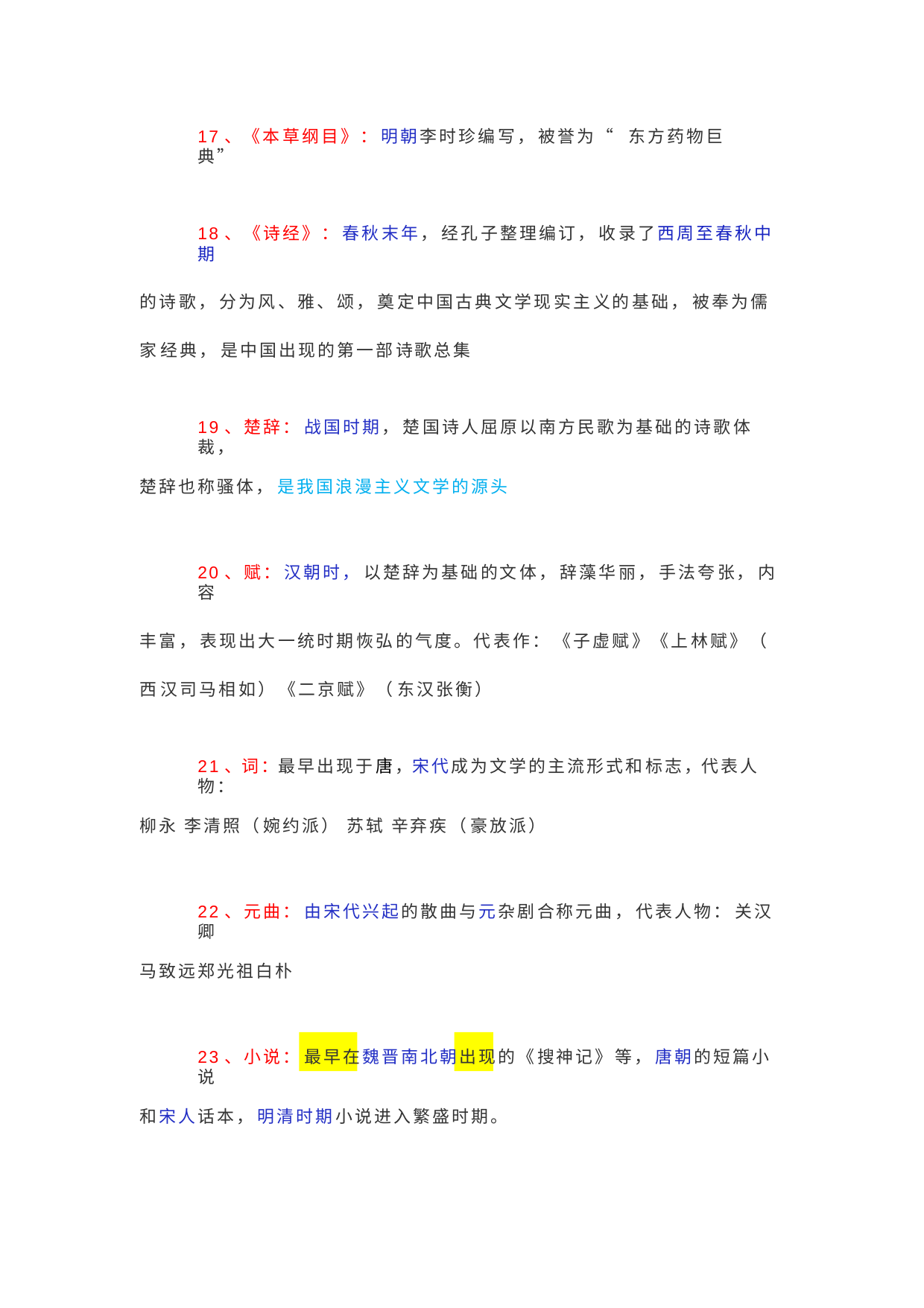

17、《本草纲目》： 明朝李时珍编写， 被誉为“ 东方药物巨典”
18、《诗经》： 春秋末年， 经孔子整理编订， 收录了西周至春秋中期
的诗歌， 分为风、雅、颂， 奠定中国古典文学现实主义的基础， 被奉为儒家 经典， 是中国出现的第一部诗歌总集
19、楚辞： 战国时期， 楚国诗人屈原以南方民歌为基础的诗歌体裁，

楚辞也称骚体， 是我国浪漫主义文学的源头
20、赋： 汉朝时， 以楚辞为基础的文体， 辞藻华丽， 手法夸张， 内容
丰富， 表现出大一统时期恢弘的气度。代表作： 《子虚赋》《上林赋》（ 西 汉司马相如） 《二京赋》（ 东汉张衡）
21、词：最早出现于唐，宋代成为文学的主流形式和标志，代表人物：

柳永 李清照（ 婉约派） 苏轼 辛弃疾（ 豪放派）
22、元曲： 由宋代兴起的散曲与元杂剧合称元曲， 代表人物： 关汉卿

马致远郑光祖白朴

23、小说： 最早在魏晋南北朝出现的《搜神记》等， 唐朝的短篇小说

和宋人话本， 明清时期小说进入繁盛时期。